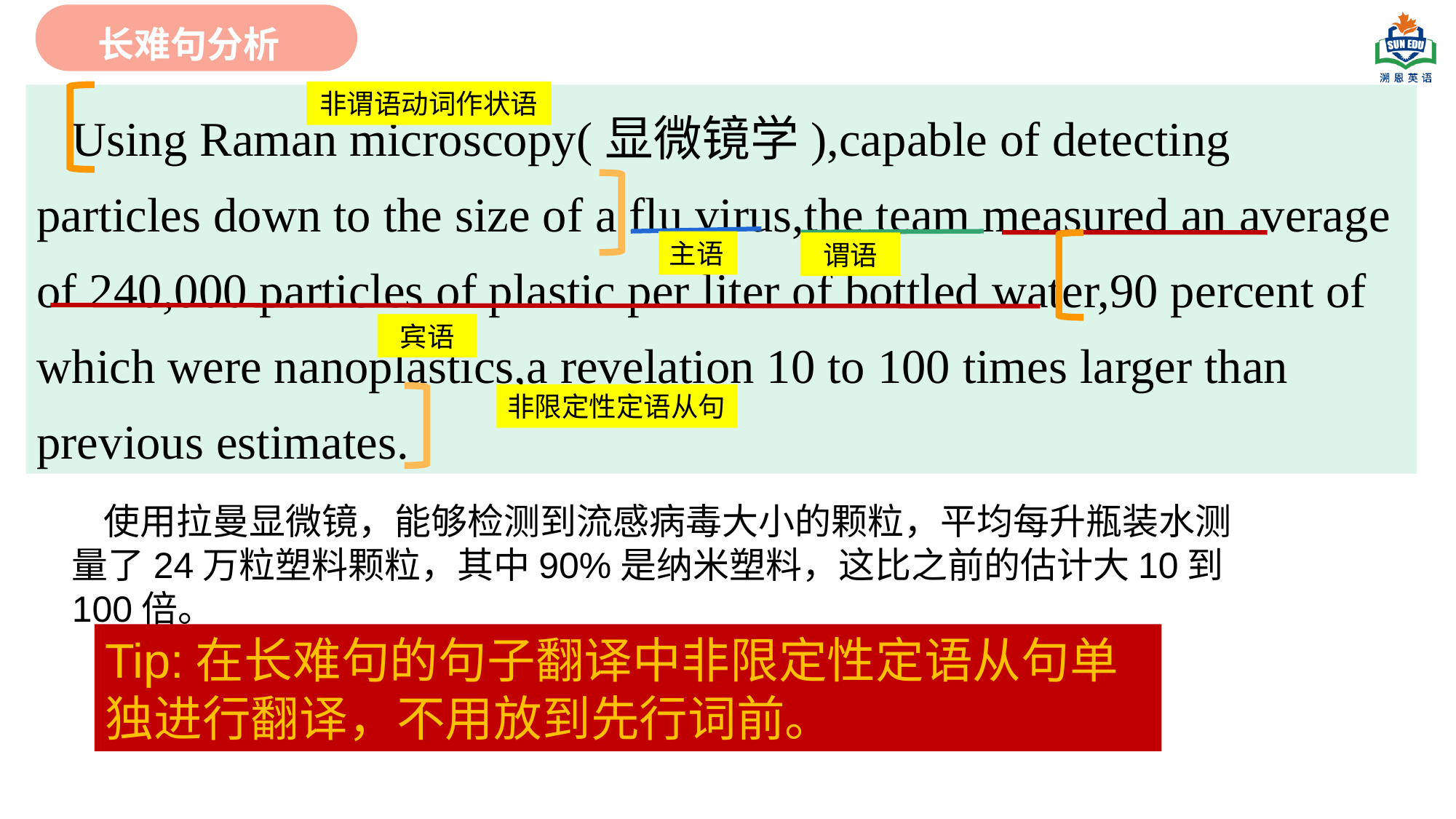

长难句分析
#
非谓语动词作状语
Using Raman microscopy(显微镜学),capable of detecting particles down to the size of a flu virus,the team measured an average of 240,000 particles of plastic per liter of bottled water,90 percent of which were nanoplastics,a revelation 10 to 100 times larger than previous estimates.

主语
谓语

宾语
非限定性定语从句

使用拉曼显微镜，能够检测到流感病毒大小的颗粒，平均每升瓶装水测量了24万粒塑料颗粒，其中90%是纳米塑料，这比之前的估计大10到100倍。
Tip:在长难句的句子翻译中非限定性定语从句单独进行翻译，不用放到先行词前。